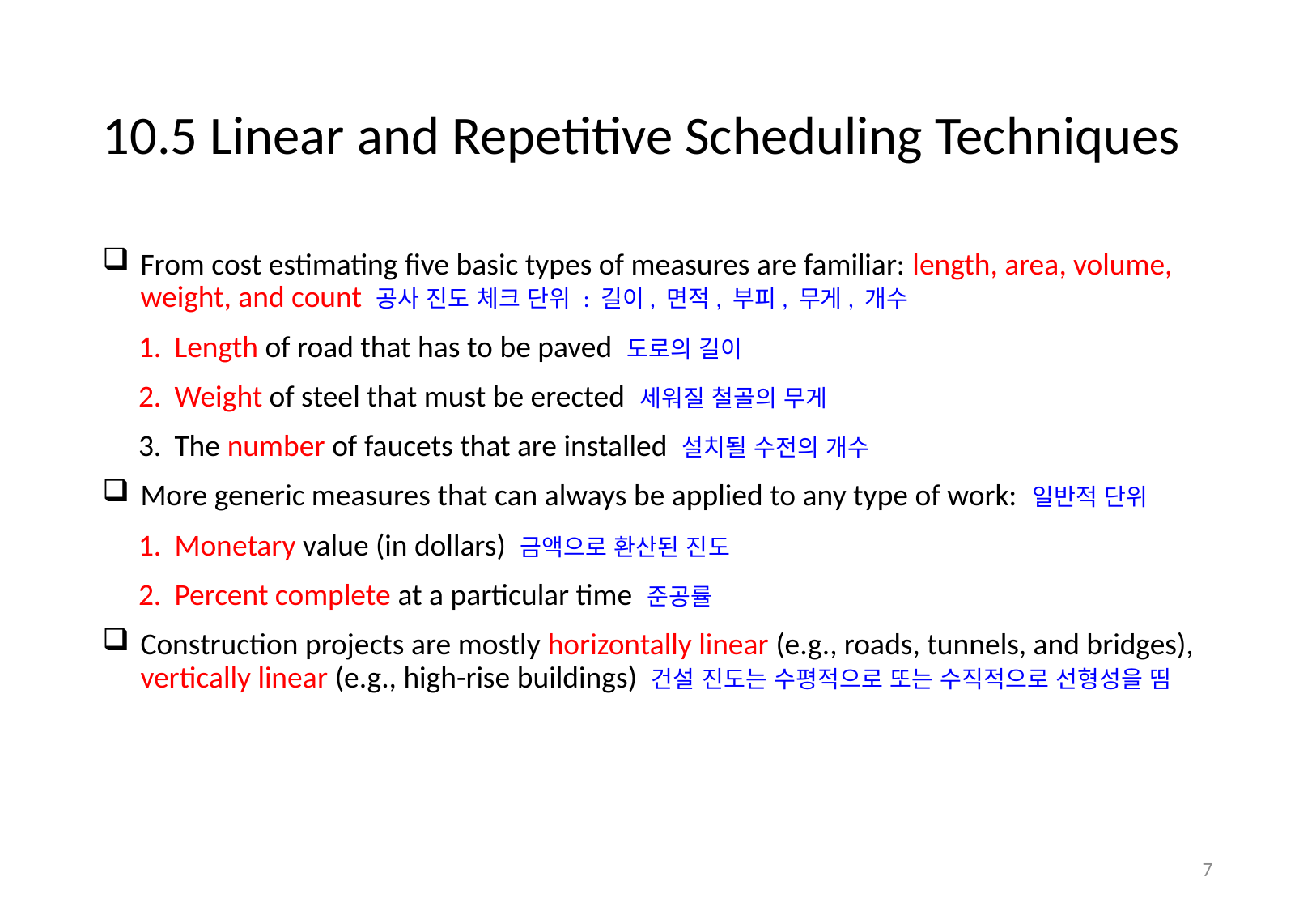

# 10.5 Linear and Repetitive Scheduling Techniques
From cost estimating five basic types of measures are familiar: length, area, volume, weight, and count 공사 진도 체크 단위 : 길이, 면적, 부피, 무게, 개수
Length of road that has to be paved 도로의 길이
Weight of steel that must be erected 세워질 철골의 무게
The number of faucets that are installed 설치될 수전의 개수
More generic measures that can always be applied to any type of work: 일반적 단위
Monetary value (in dollars) 금액으로 환산된 진도
Percent complete at a particular time 준공률
Construction projects are mostly horizontally linear (e.g., roads, tunnels, and bridges), vertically linear (e.g., high-rise buildings) 건설 진도는 수평적으로 또는 수직적으로 선형성을 띰
7